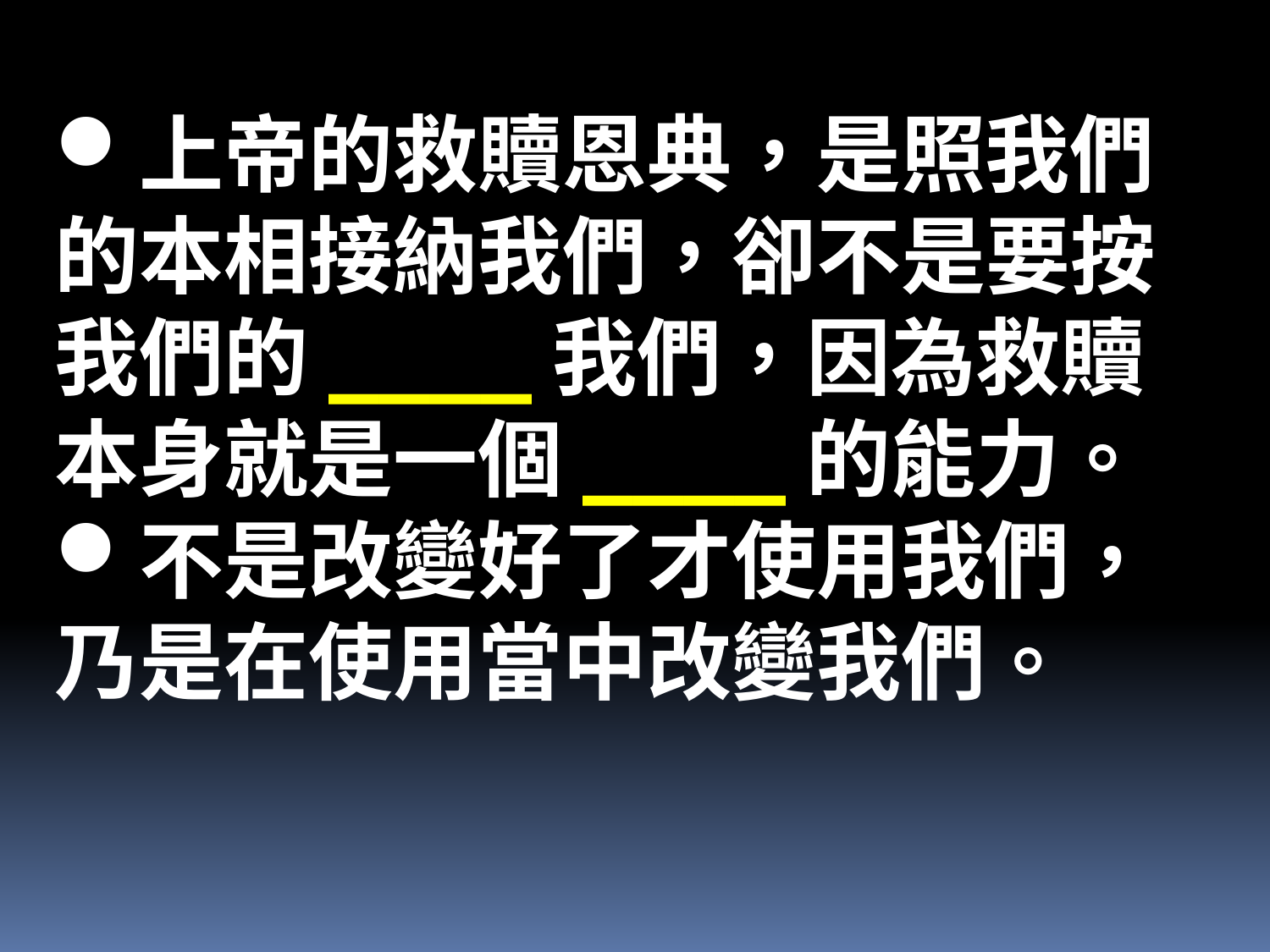

上帝的救贖恩典，是照我們的本相接納我們，卻不是要按我們的____我們，因為救贖本身就是一個____的能力。
不是改變好了才使用我們，乃是在使用當中改變我們。